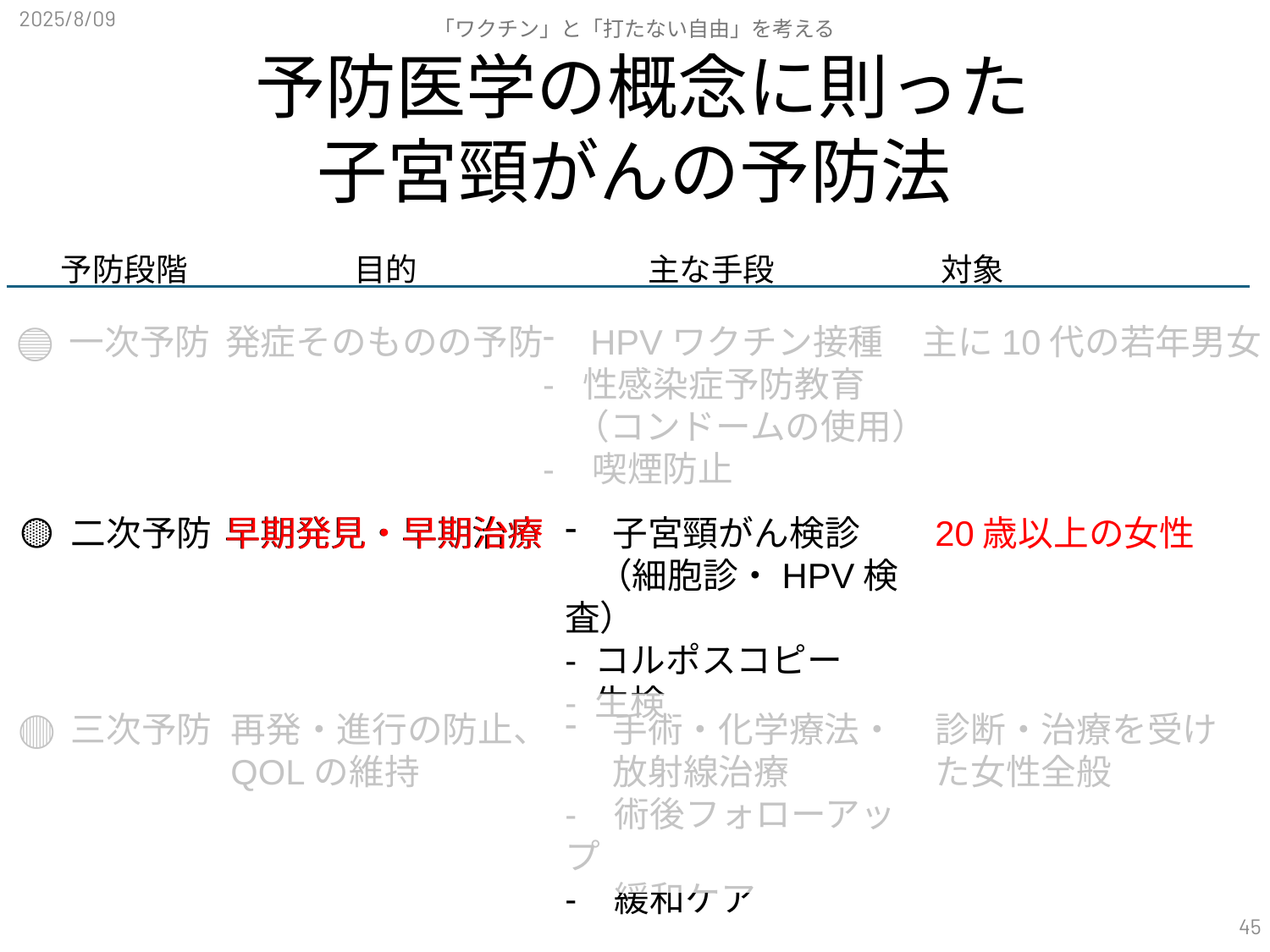

2025/8/09
「ワクチン」と「打たない自由」を考える
予防医学の概念に則った
子宮頸がんの予防法
子宮頸がん予防法
| 予防段階 | 目的 | 主な手段 | 対象 |
| --- | --- | --- | --- |

🔵 一次予防
発症そのものの予防
HPVワクチン接種
-  性感染症予防教育
   （コンドームの使用）
-   喫煙防止
主に10代の若年男女
早期発見・早期治療
🟡 二次予防
早期発見・早期治療
子宮頸がん検診
   （細胞診・HPV検査）
- コルポスコピー
- 生検
20歳以上の女性

🔴 三次予防
再発・進行の防止、QOLの維持
手術・化学療法・
     放射線治療
-   術後フォローアップ
-   緩和ケア
診断・治療を受けた女性全般
45